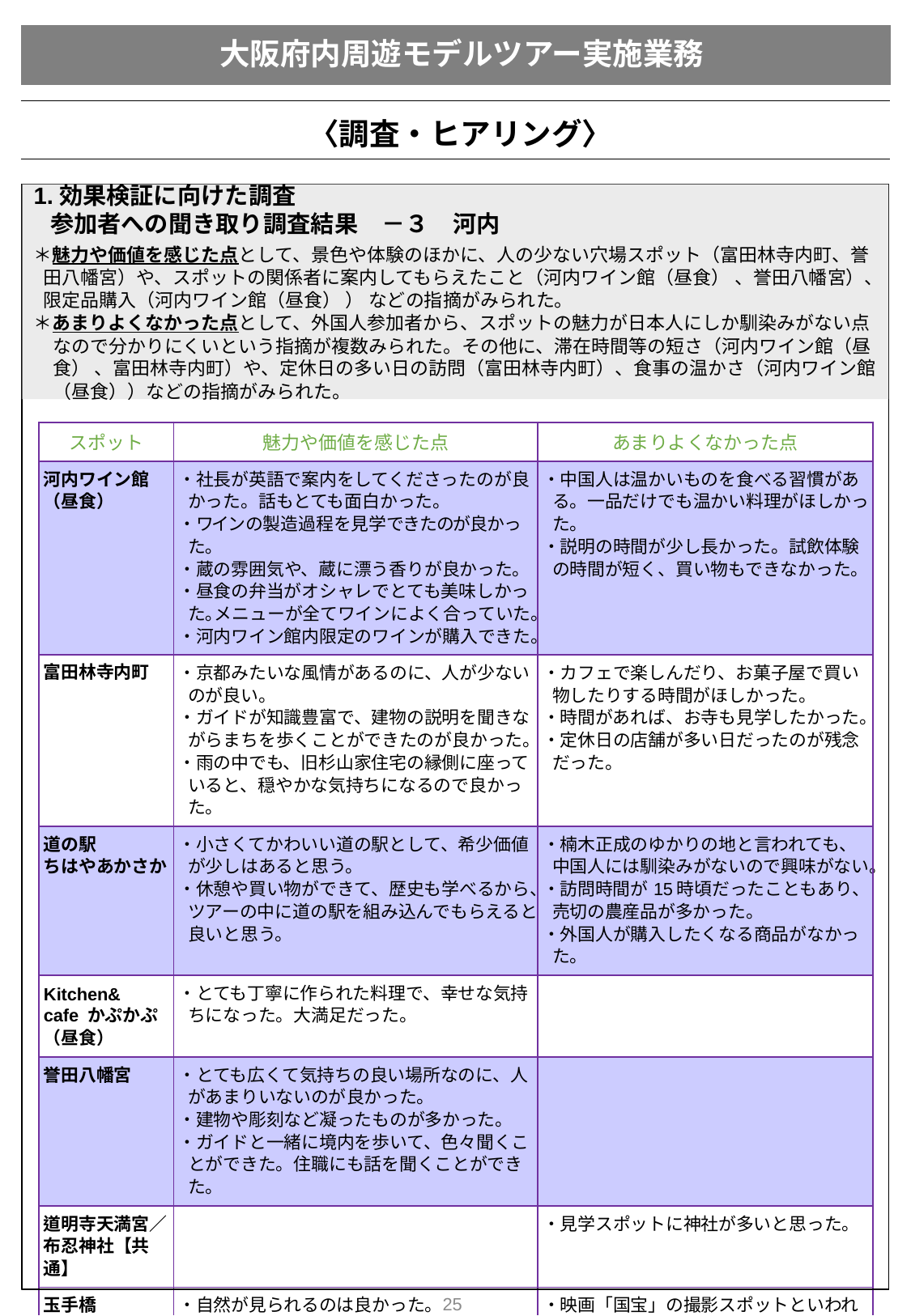

# 大阪府内周遊モデルツアー実施業務
〈調査・ヒアリング〉
1.効果検証に向けた調査
  参加者への聞き取り調査結果　－３　河内
＊魅力や価値を感じた点として、景色や体験のほかに、人の少ない穴場スポット（富田林寺内町、誉田八幡宮）や、スポットの関係者に案内してもらえたこと（河内ワイン館（昼食） 、誉田八幡宮）、限定品購入（河内ワイン館（昼食） ） などの指摘がみられた。
＊あまりよくなかった点として、外国人参加者から、スポットの魅力が日本人にしか馴染みがない点なので分かりにくいという指摘が複数みられた。その他に、滞在時間等の短さ（河内ワイン館（昼食） 、富田林寺内町）や、定休日の多い日の訪問（富田林寺内町）、食事の温かさ（河内ワイン館（昼食））などの指摘がみられた。

| スポット | 魅力や価値を感じた点 | あまりよくなかった点 |
| --- | --- | --- |
| 河内ワイン館 （昼食） | ・社長が英語で案内をしてくださったのが良かった。話もとても面白かった。 ・ワインの製造過程を見学できたのが良かった｡ ・蔵の雰囲気や、蔵に漂う香りが良かった。 ・昼食の弁当がオシャレでとても美味しかった｡メニューが全てワインによく合っていた。 ・河内ワイン館内限定のワインが購入できた。 | ・中国人は温かいものを食べる習慣がある。一品だけでも温かい料理がほしかった。 ・説明の時間が少し長かった。試飲体験の時間が短く、買い物もできなかった。 |
| 富田林寺内町 | ・京都みたいな風情があるのに、人が少ないのが良い。 ・ガイドが知識豊富で、建物の説明を聞きながらまちを歩くことができたのが良かった。 ・雨の中でも、旧杉山家住宅の縁側に座っていると、穏やかな気持ちになるので良かった。 | ・カフェで楽しんだり、お菓子屋で買い物したりする時間がほしかった。 ・時間があれば、お寺も見学したかった。 ・定休日の店舗が多い日だったのが残念だった。 |
| 道の駅 ちはやあかさか | ・小さくてかわいい道の駅として、希少価値が少しはあると思う。 ・休憩や買い物ができて、歴史も学べるから、ツアーの中に道の駅を組み込んでもらえると良いと思う。 | ・楠木正成のゆかりの地と言われても、中国人には馴染みがないので興味がない。 ・訪問時間が15時頃だったこともあり、売切の農産品が多かった。 ・外国人が購入したくなる商品がなかった。 |
| Kitchen& cafe かぷかぷ（昼食） | ・とても丁寧に作られた料理で、幸せな気持ちになった。大満足だった。 |  |
| 誉田八幡宮 | ・とても広くて気持ちの良い場所なのに、人があまりいないのが良かった。 ・建物や彫刻など凝ったものが多かった。 ・ガイドと一緒に境内を歩いて、色々聞くことができた。住職にも話を聞くことができた。 |  |
| 道明寺天満宮／ 布忍神社【共通】 |  | ・見学スポットに神社が多いと思った。 |
| 玉手橋 | ・自然が見られるのは良かった。 | ・映画「国宝」の撮影スポットといわれても、外国人には価値が分からない。 |
| 野のごはん （昼食） | ・美味しかったし、貸し切り感があって、店の雰囲気も良かった。盛り付けも綺麗だった。 | ・ボリューム不足だった。 |

25